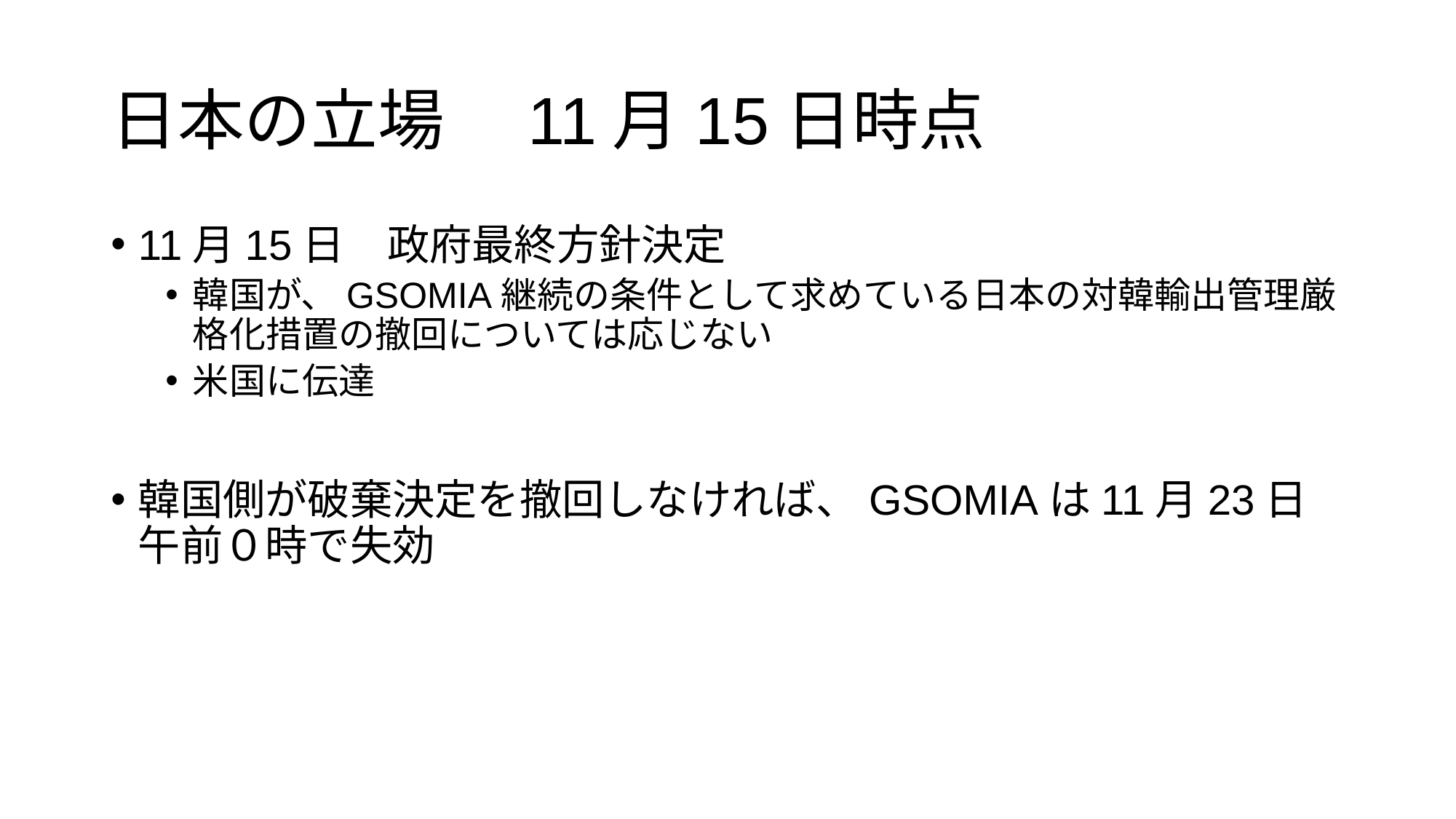

# 日本の立場　11月15日時点
11月15日　政府最終方針決定
韓国が、GSOMIA継続の条件として求めている日本の対韓輸出管理厳格化措置の撤回については応じない
米国に伝達

韓国側が破棄決定を撤回しなければ、GSOMIAは11月23日午前０時で失効